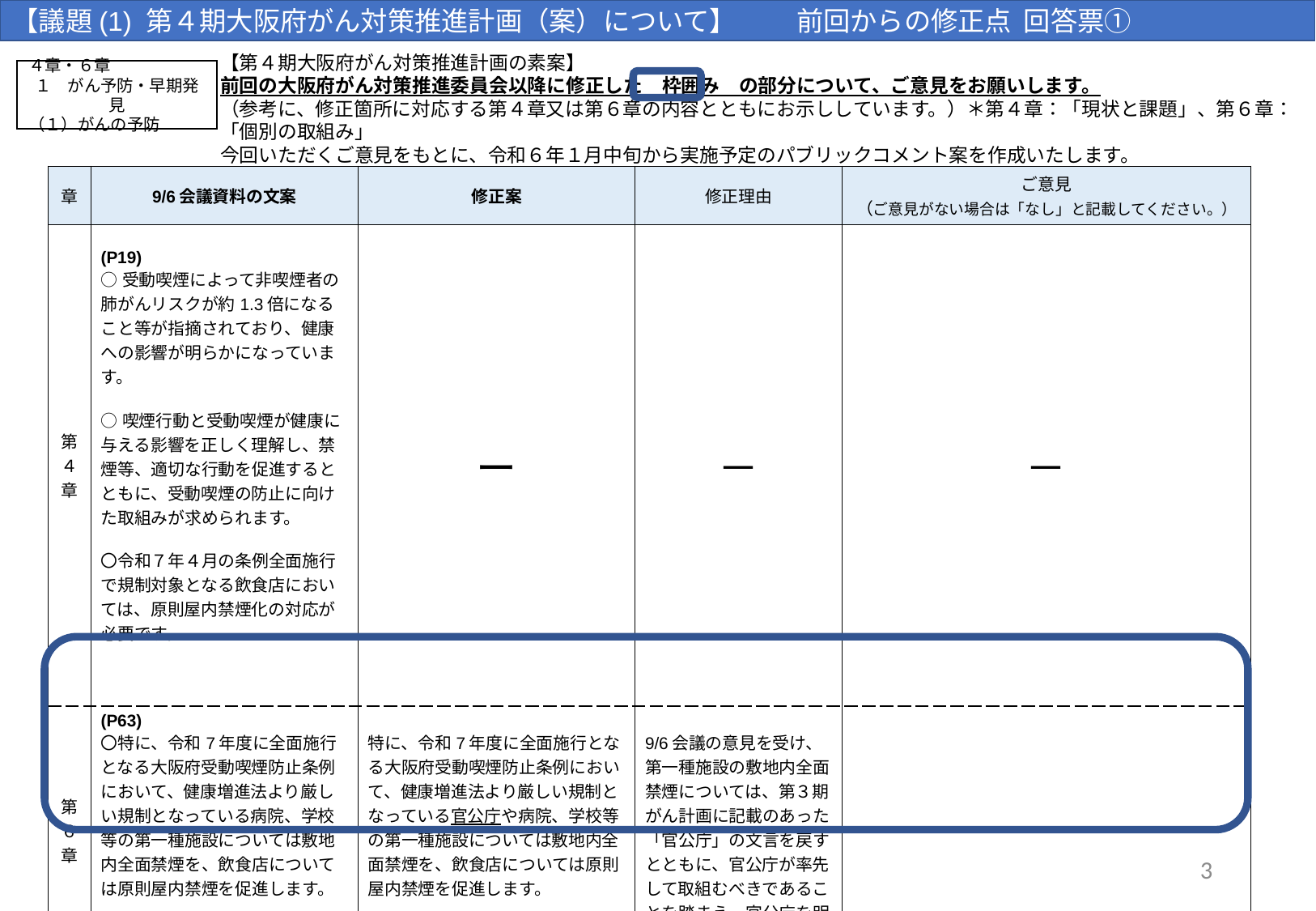

【議題(1) 第４期大阪府がん対策推進計画（案）について】 　　前回からの修正点  回答票①
【第４期大阪府がん対策推進計画の素案】
前回の大阪府がん対策推進委員会以降に修正した　枠囲み　の部分について、ご意見をお願いします。
（参考に、修正箇所に対応する第４章又は第６章の内容とともにお示ししています。）＊第４章：「現状と課題」、第６章：「個別の取組み」
今回いただくご意見をもとに、令和６年１月中旬から実施予定のパブリックコメント案を作成いたします。
４章・６章
１　がん予防・早期発見
（１）がんの予防

| 章 | 9/6会議資料の文案 | 修正案 | 修正理由 | ご意見 （ご意見がない場合は「なし」と記載してください。） |
| --- | --- | --- | --- | --- |
| 第４章 | (P19) ○受動喫煙によって非喫煙者の肺がんリスクが約1.3倍になること等が指摘されており、健康への影響が明らかになっています。 ○喫煙行動と受動喫煙が健康に与える影響を正しく理解し、禁煙等、適切な行動を促進するとともに、受動喫煙の防止に向けた取組みが求められます。 〇令和７年４月の条例全面施行で規制対象となる飲食店においては、原則屋内禁煙化の対応が必要です。 | ー | － | － |
| 第６章 | (P63) 〇特に、令和7年度に全面施行となる大阪府受動喫煙防止条例において、健康増進法より厳しい規制となっている病院、学校等の第一種施設については敷地内全面禁煙を、飲食店については原則屋内禁煙を促進します。 | 特に、令和7年度に全面施行となる大阪府受動喫煙防止条例において、健康増進法より厳しい規制となっている官公庁や病院、学校等の第一種施設については敷地内全面禁煙を、飲食店については原則屋内禁煙を促進します。 | 9/6会議の意見を受け、第一種施設の敷地内全面禁煙については、第３期がん計画に記載のあった「官公庁」の文言を戻すとともに、官公庁が率先して取組むべきであることを踏まえ、官公庁を明示 |  |

3